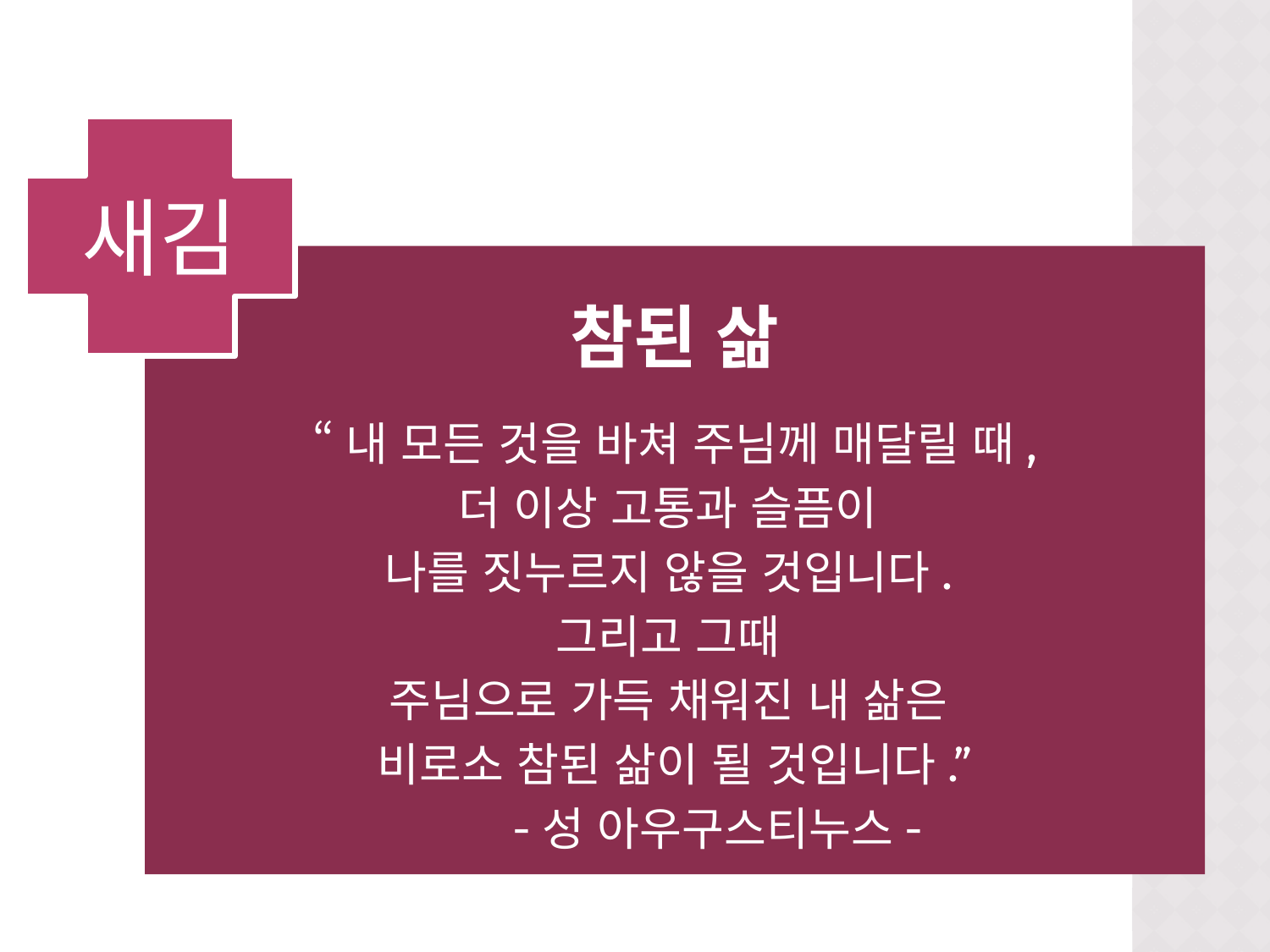

새김

참된 삶

 “내 모든 것을 바쳐 주님께 매달릴 때,
더 이상 고통과 슬픔이
나를 짓누르지 않을 것입니다.
그리고 그때
주님으로 가득 채워진 내 삶은
비로소 참된 삶이 될 것입니다.”
       -성 아우구스티누스-